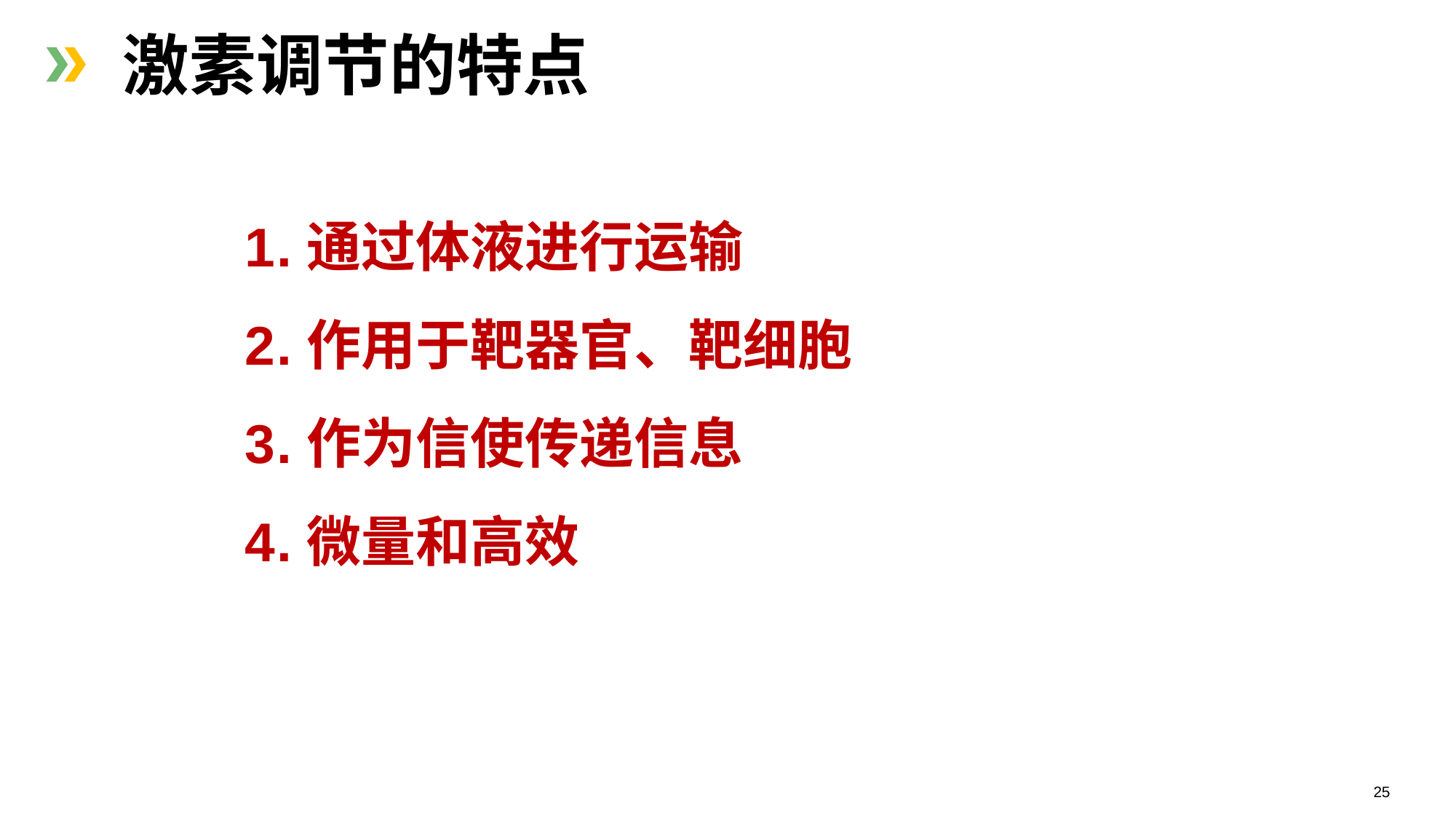

# 激素调节的特点
通过体液进行运输
作用于靶器官、靶细胞
作为信使传递信息
微量和高效
25